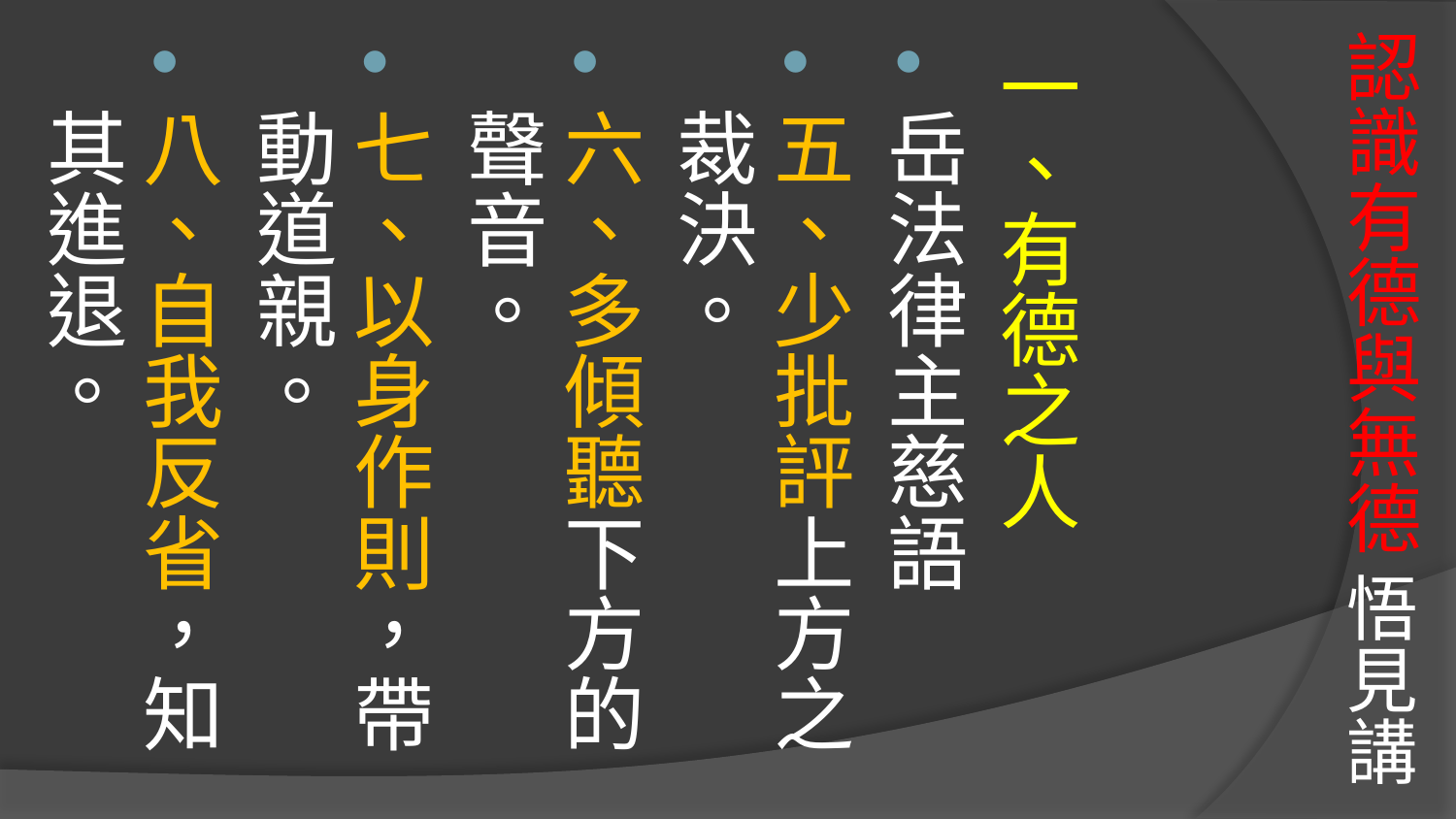

# 認識有德與無德 悟見講
一、有德之人
岳法律主慈語
五、少批評上方之裁決。
六、多傾聽下方的聲音。
七、以身作則，帶動道親。
八、自我反省，知其進退。